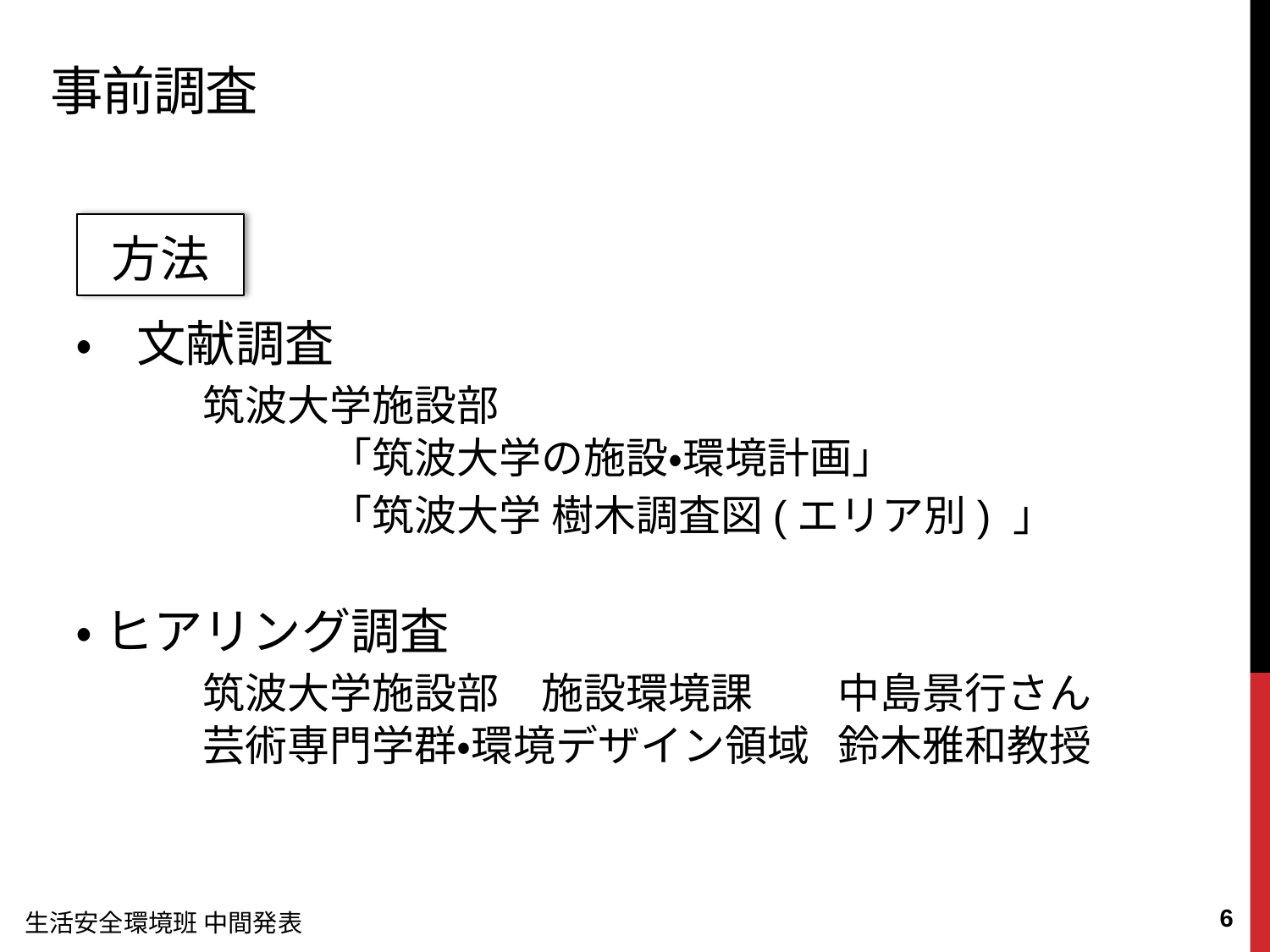

# 事前調査

方法
•文献調査
	筑波大学施設部
		「筑波大学の施設•環境計画」
		「筑波大学 樹木調査図(エリア別) 」

•ヒアリング調査
	筑波大学施設部　施設環境課	中島景行さん
	芸術専門学群・環境デザイン領域	鈴木雅和教授
6
生活安全環境班 中間発表